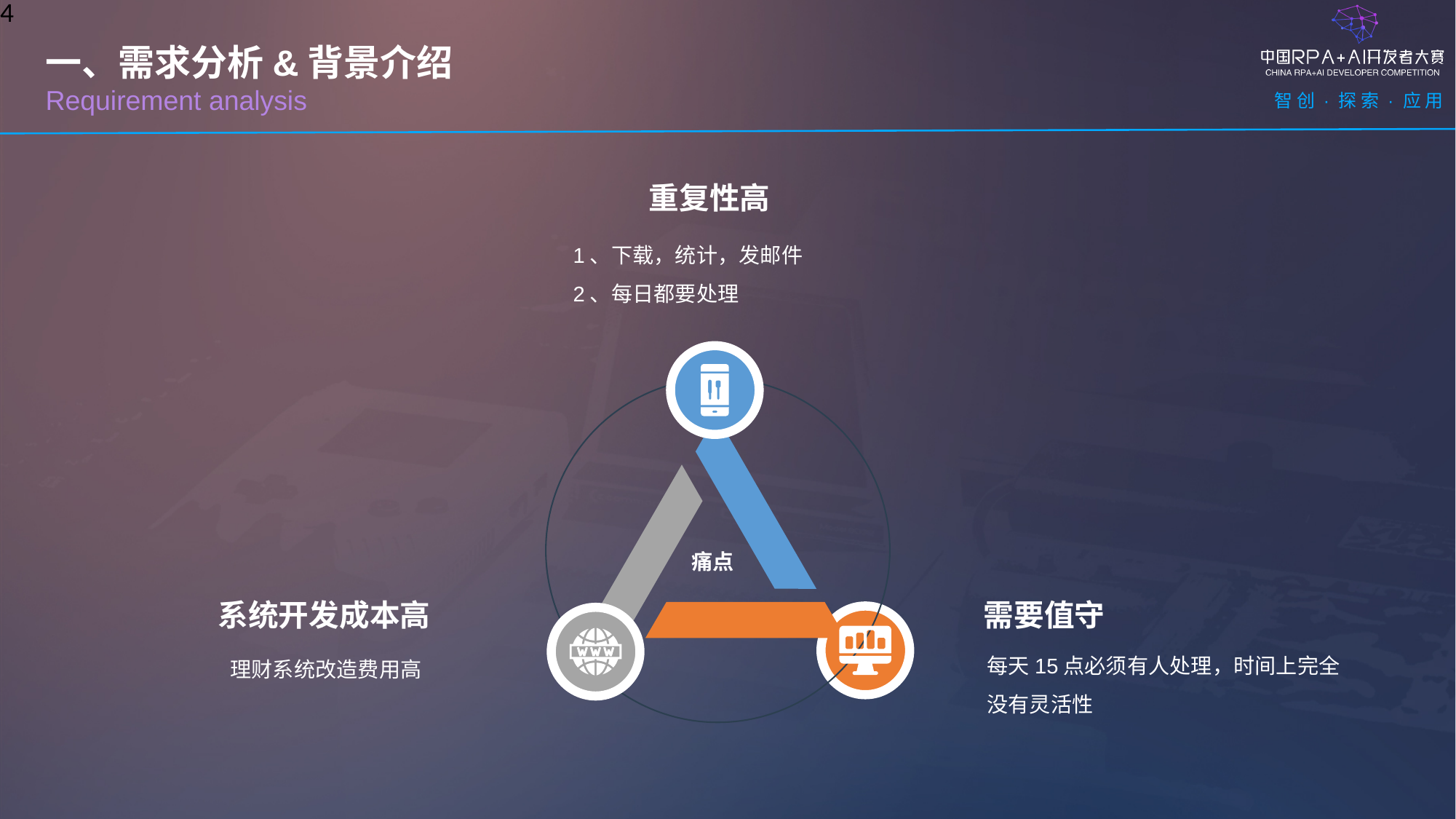

4
一、需求分析&背景介绍
Requirement analysis
重复性高
1、下载，统计，发邮件
2、每日都要处理

痛点

系统开发成本高
需要值守
每天15点必须有人处理，时间上完全没有灵活性
理财系统改造费用高